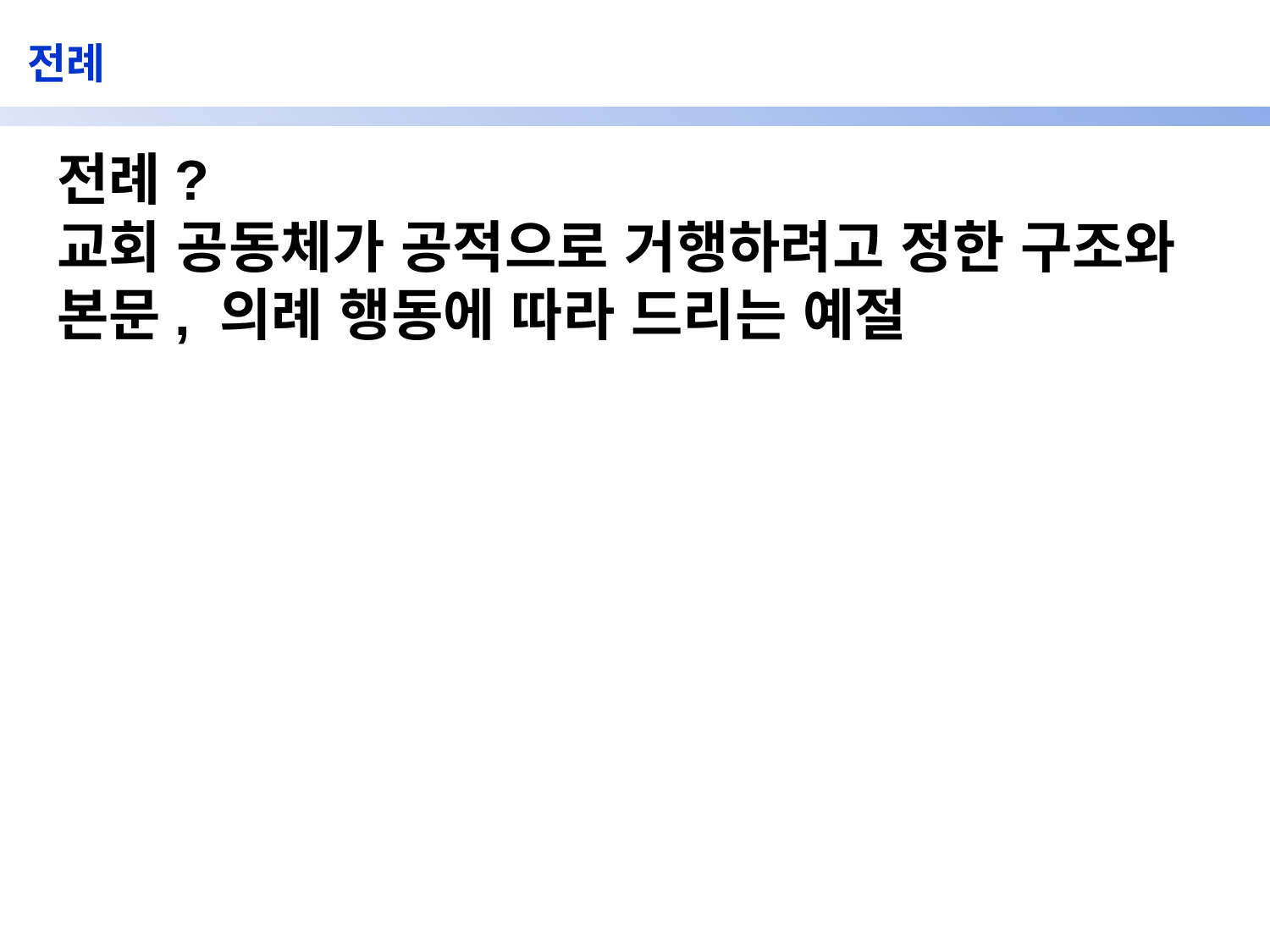

전례

전례?
교회 공동체가 공적으로 거행하려고 정한 구조와 본문, 의례 행동에 따라 드리는 예절